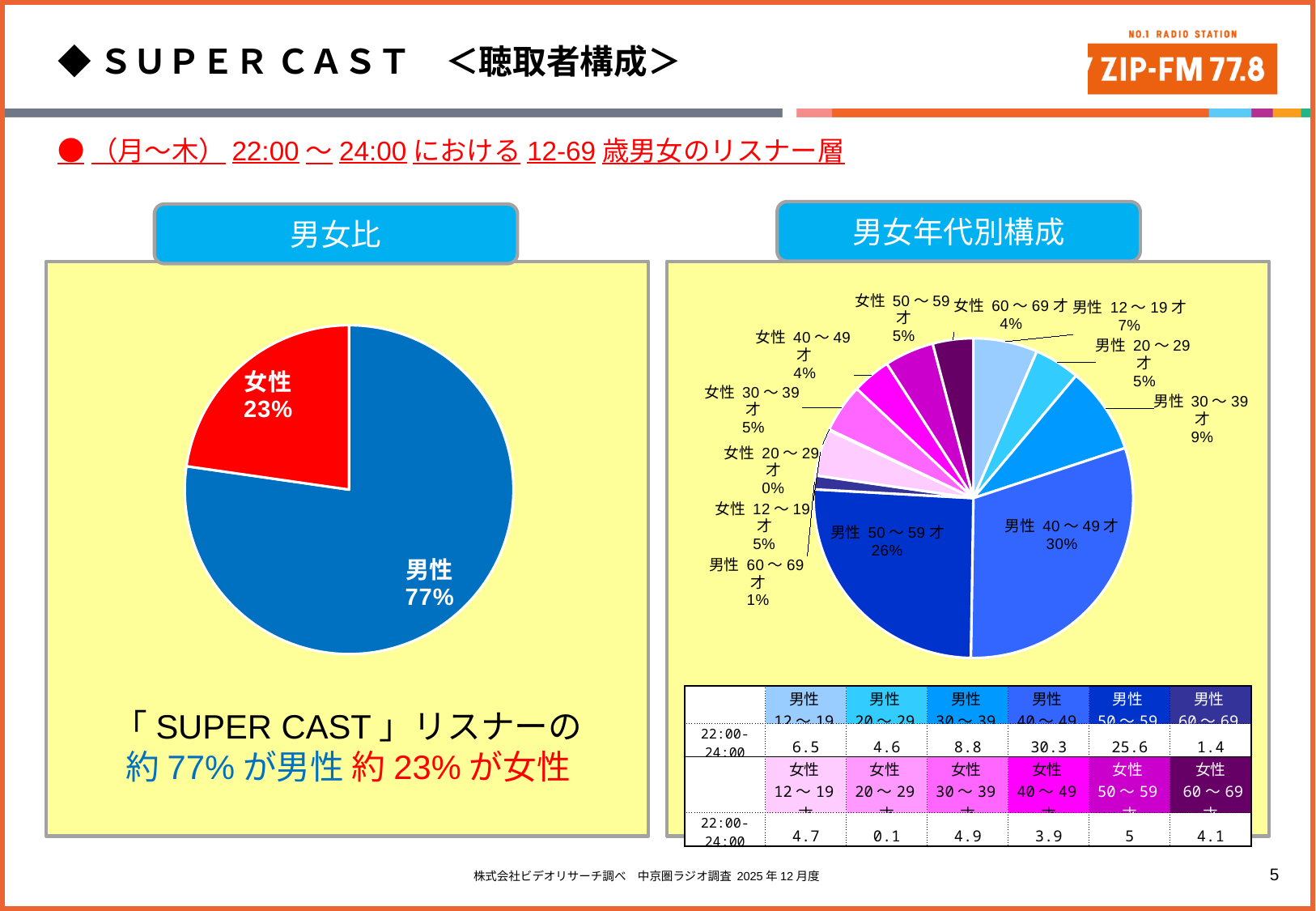

◆ＳＵＰＥＲ ＣＡＳＴ　＜聴取者構成＞
●（月～木）22:00～24:00における12-69歳男女のリスナー層
男女年代別構成
男女比

### Chart

| Category |
|---|

### Chart

| Category |  |
|---|---|
| 男性 | 77.2 |
| 女性 | 22.7 |

### Chart

| Category |  |
|---|---|
| 男性 12～19才 | 6.5 |
| 男性 20～29才 | 4.6 |
| 男性 30～39才 | 8.8 |
| 男性 40～49才 | 30.3 |
| 男性 50～59才 | 25.6 |
| 男性 60～69才 | 1.4 |
| 女性 12～19才 | 4.7 |
| 女性 20～29才 | 0.1 |
| 女性 30～39才 | 4.9 |
| 女性 40～49才 | 3.9 |
| 女性 50～59才 | 5.0 |
| 女性 60～69才 | 4.1 |

### Chart

| Category |
|---|

### Chart

| Category |
|---|
|  | 男性 12～19才 | 男性 20～29才 | 男性 30～39才 | 男性 40～49才 | 男性 50～59才 | 男性 60～69才 |
| --- | --- | --- | --- | --- | --- | --- |
| 22:00-24:00 | 6.5 | 4.6 | 8.8 | 30.3 | 25.6 | 1.4 |
|  | 女性 12～19才 | 女性 20～29才 | 女性 30～39才 | 女性 40～49才 | 女性 50～59才 | 女性 60～69才 |
| 22:00-24:00 | 4.7 | 0.1 | 4.9 | 3.9 | 5 | 4.1 |
「SUPER CAST」リスナーの
約77%が男性 約23%が女性
株式会社ビデオリサーチ調べ　中京圏ラジオ調査 2025年12月度